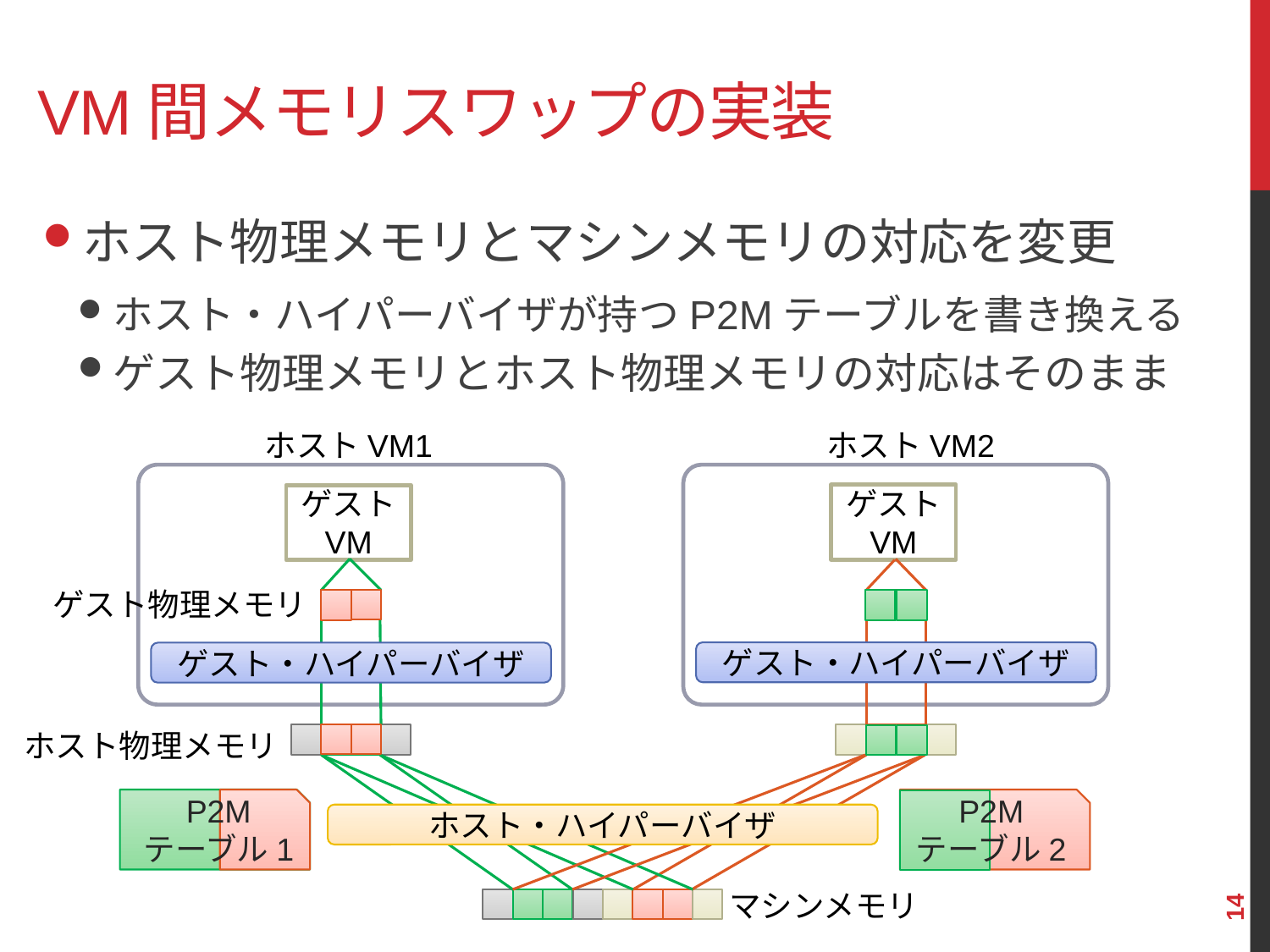

# VM間メモリスワップの実装
ホスト物理メモリとマシンメモリの対応を変更
ホスト・ハイパーバイザが持つP2Mテーブルを書き換える
ゲスト物理メモリとホスト物理メモリの対応はそのまま
ホストVM1
ホストVM2

ゲスト
VM
ゲスト
VM

ゲスト物理メモリ

ゲスト・ハイパーバイザ
ゲスト・ハイパーバイザ
ホスト物理メモリ

P2M
テーブル1
P2M
テーブル2

ホスト・ハイパーバイザ
14
マシンメモリ